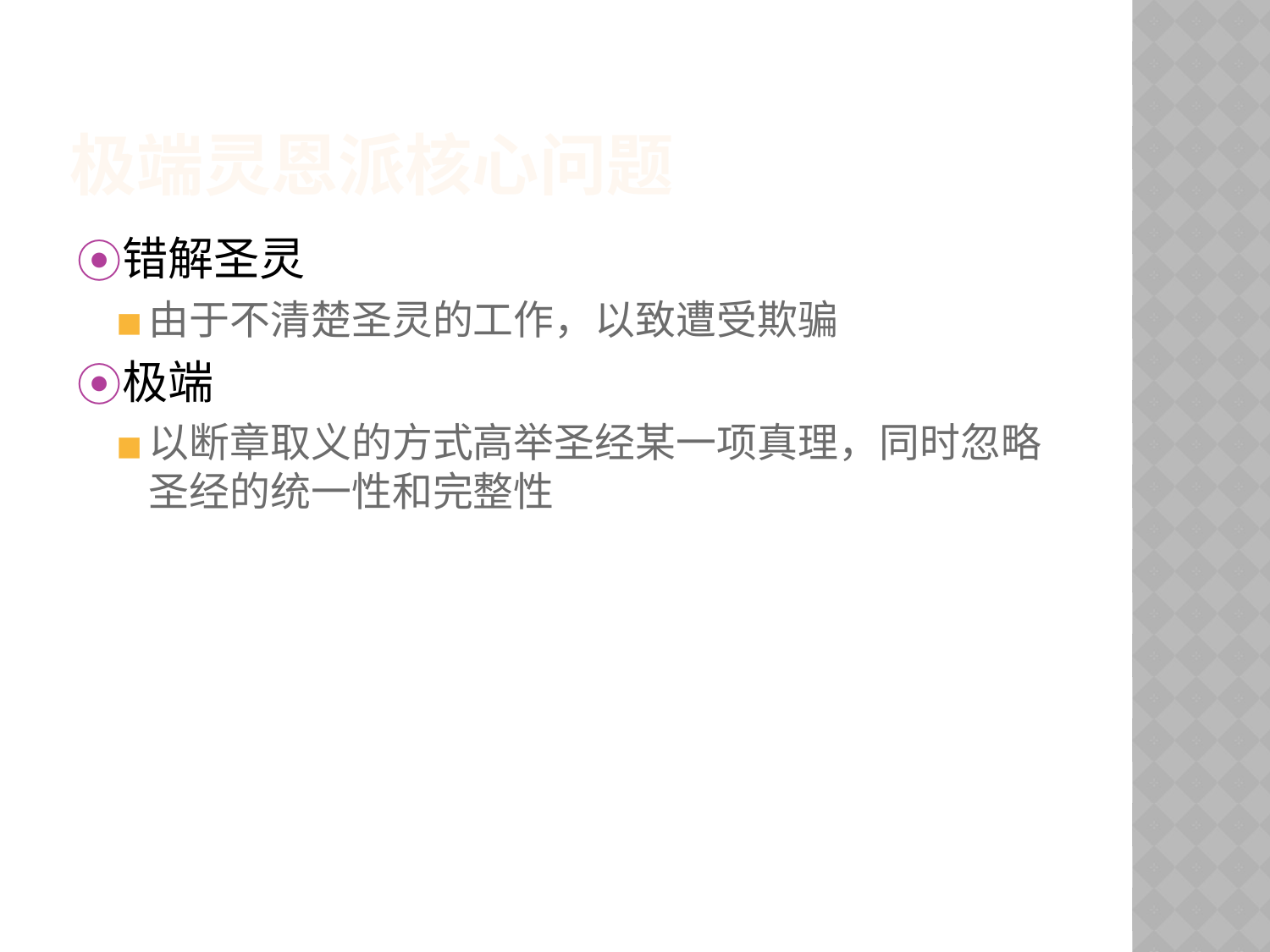

# 极端灵恩派核心问题
错解圣灵
由于不清楚圣灵的工作，以致遭受欺骗
极端
以断章取义的方式高举圣经某一项真理，同时忽略圣经的统一性和完整性